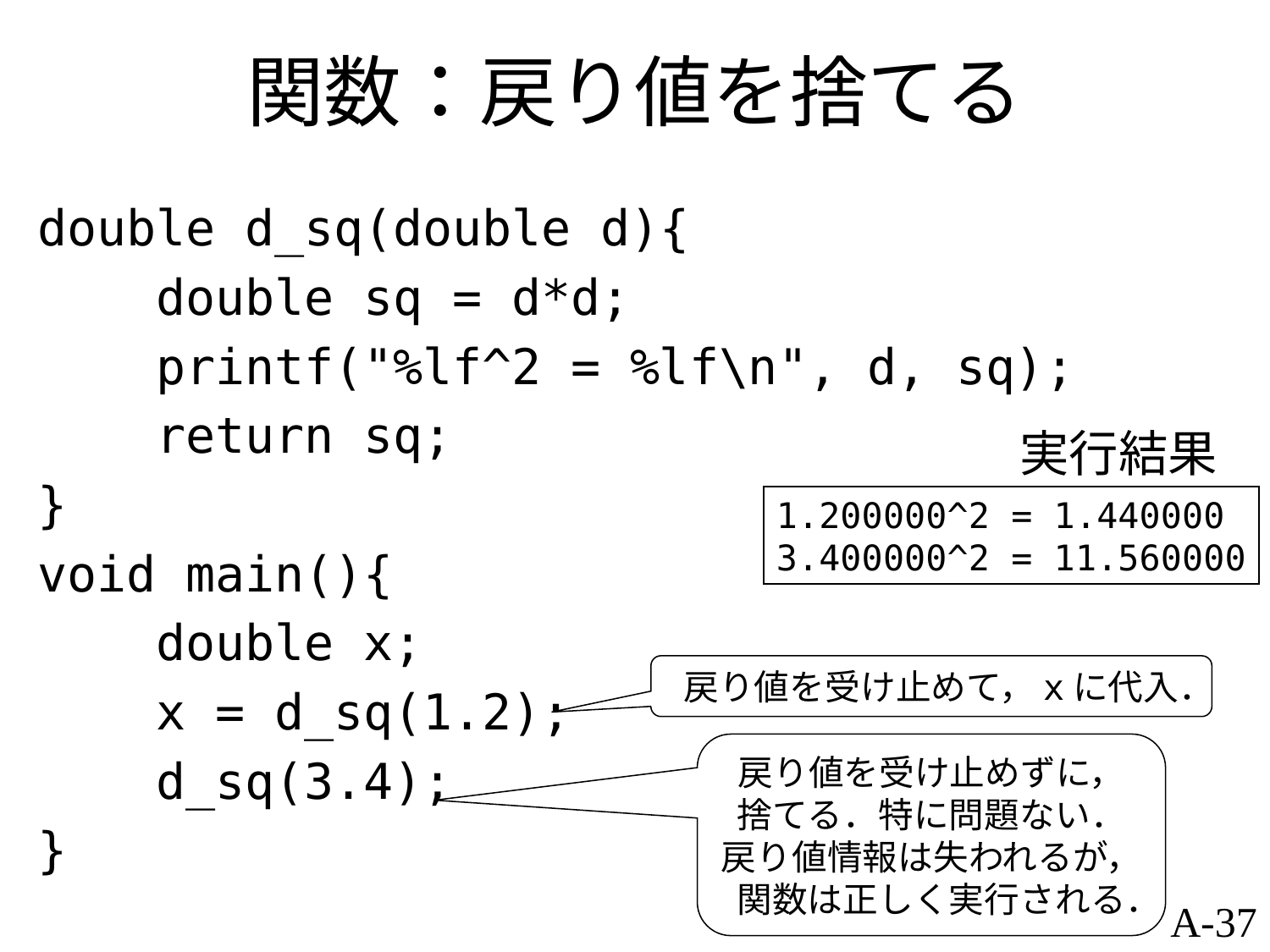

# 関数：戻り値を捨てる
double d_sq(double d){
    double sq = d*d;
    printf("%lf^2 = %lf\n", d, sq);
    return sq;
}
void main(){
    double x;
    x = d_sq(1.2);
    d_sq(3.4);
}
実行結果
1.200000^2 = 1.440000
3.400000^2 = 11.560000
戻り値を受け止めて，xに代入．
戻り値を受け止めずに，
捨てる．特に問題ない．
戻り値情報は失われるが，
関数は正しく実行される．
A-37